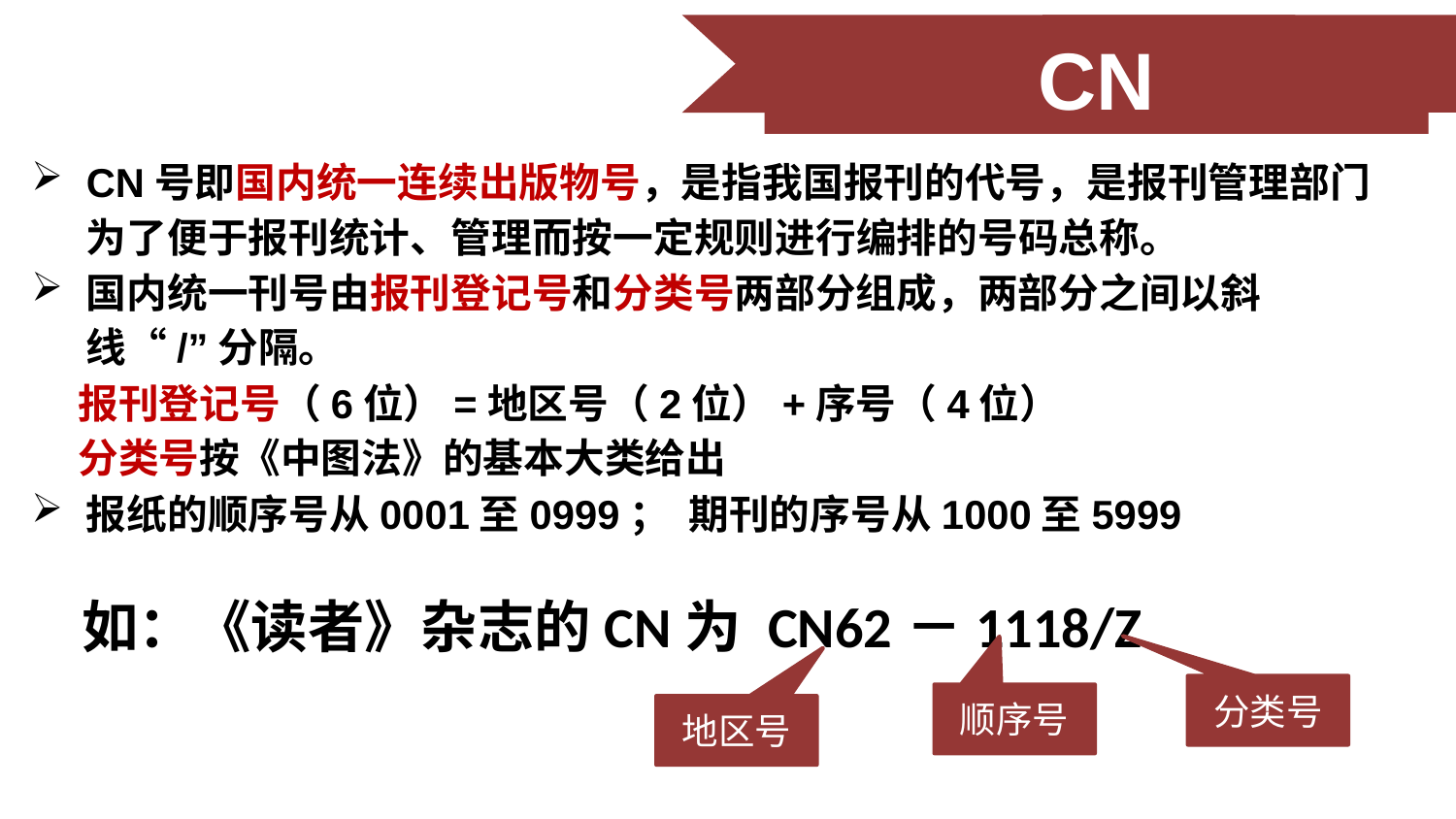

CN

CN号即国内统一连续出版物号，是指我国报刊的代号，是报刊管理部门为了便于报刊统计、管理而按一定规则进行编排的号码总称。
国内统一刊号由报刊登记号和分类号两部分组成，两部分之间以斜线“/”分隔。
    报刊登记号（6位）=地区号（2位）+序号（4位）
    分类号按《中图法》的基本大类给出
报纸的顺序号从0001至0999；  期刊的序号从1000至5999
如：《读者》杂志的CN为 CN62－1118/Z
分类号
顺序号
地区号